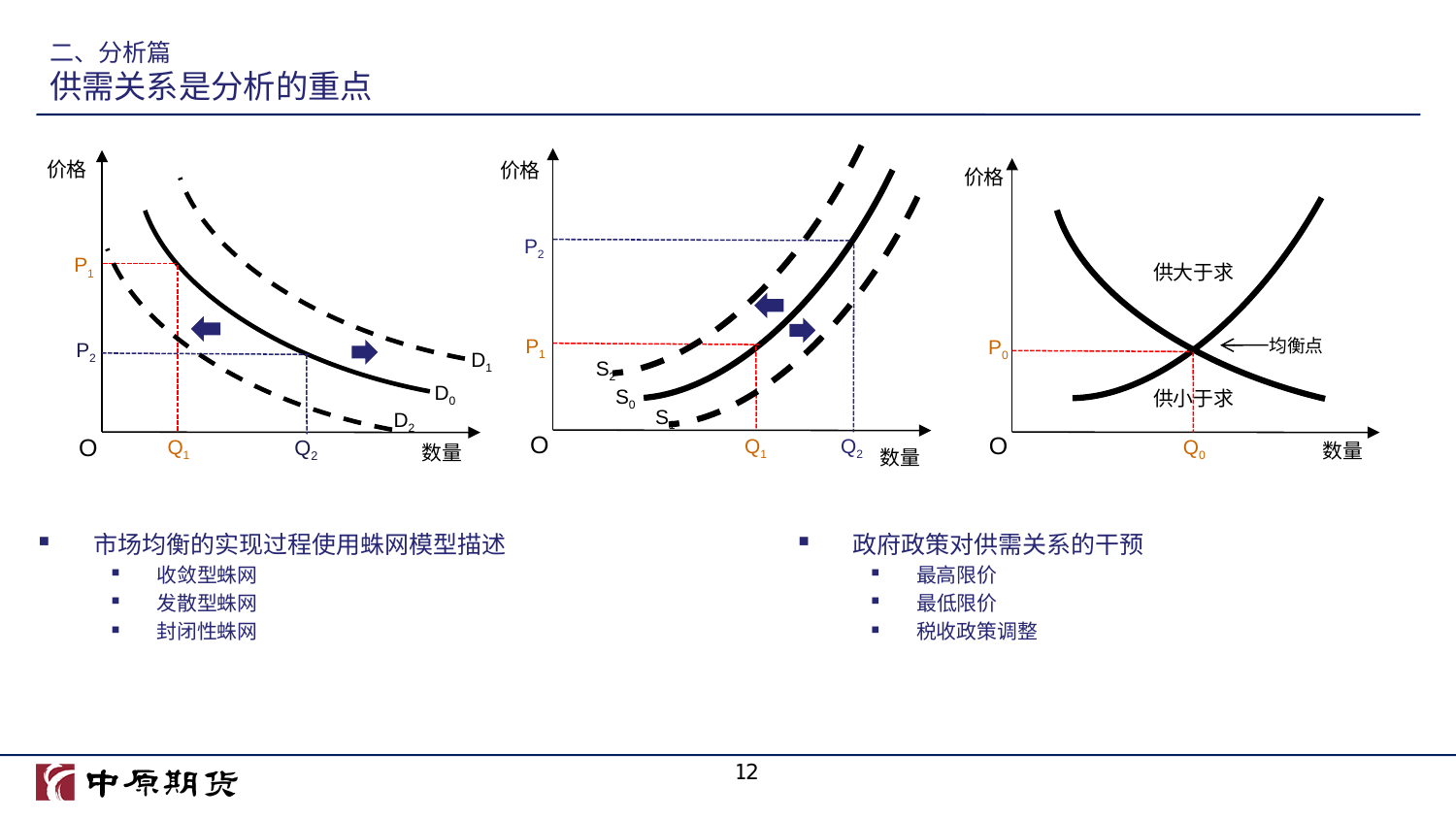

# 二、分析篇 供需关系是分析的重点

价格
价格

P2
P1

P1

P2
D1
S2
D0
S0
S1
D2
O
O
Q1
Q2
Q1
数量
Q2
数量
价格

供大于求
均衡点
P0
供小于求
O
数量
Q0
市场均衡的实现过程使用蛛网模型描述
收敛型蛛网
发散型蛛网
封闭性蛛网
政府政策对供需关系的干预
最高限价
最低限价
税收政策调整

12